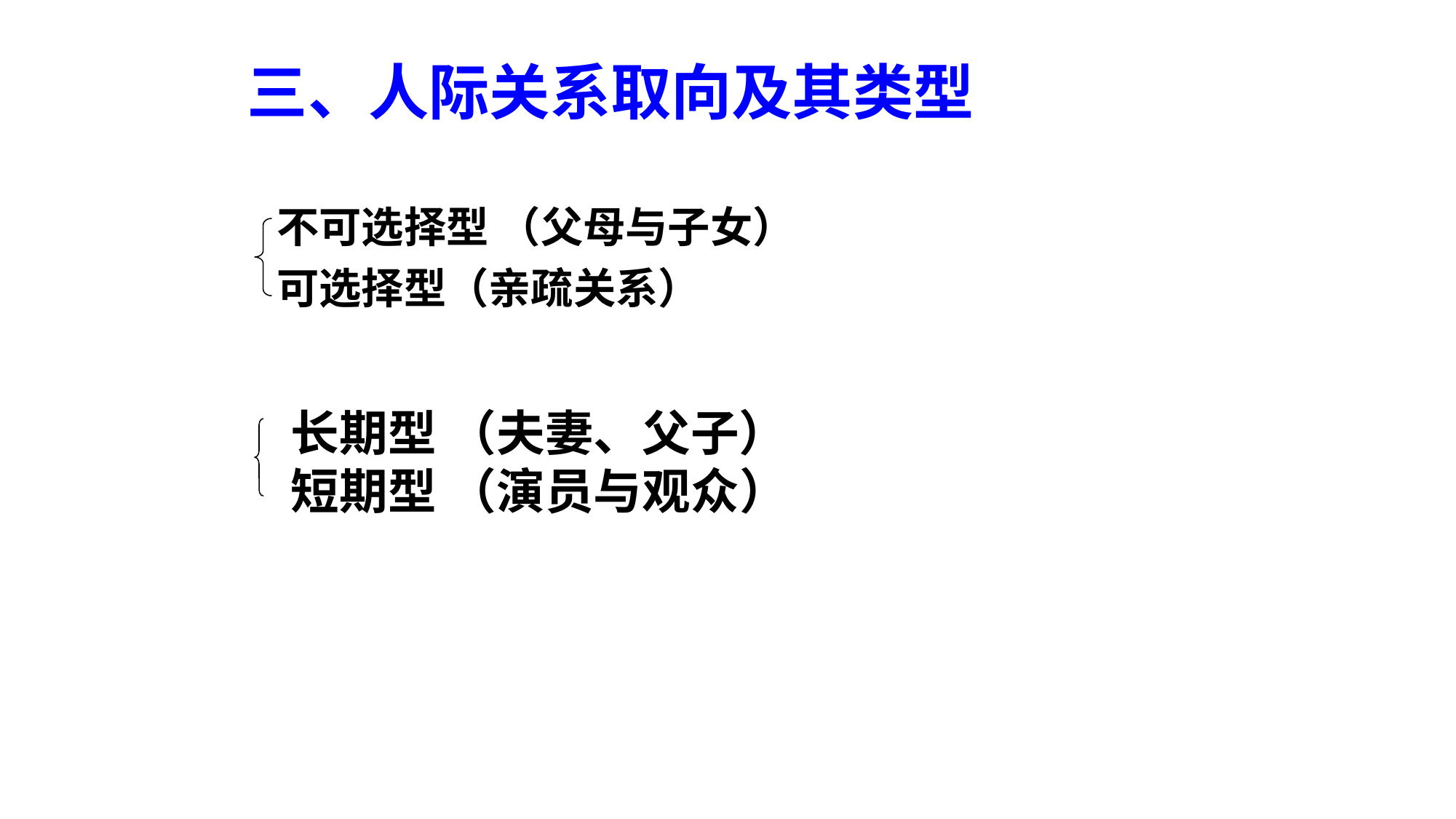

三、人际关系取向及其类型

  不可选择型 （父母与子女）
  可选择型（亲疏关系）

长期型 （夫妻、父子）
短期型 （演员与观众）